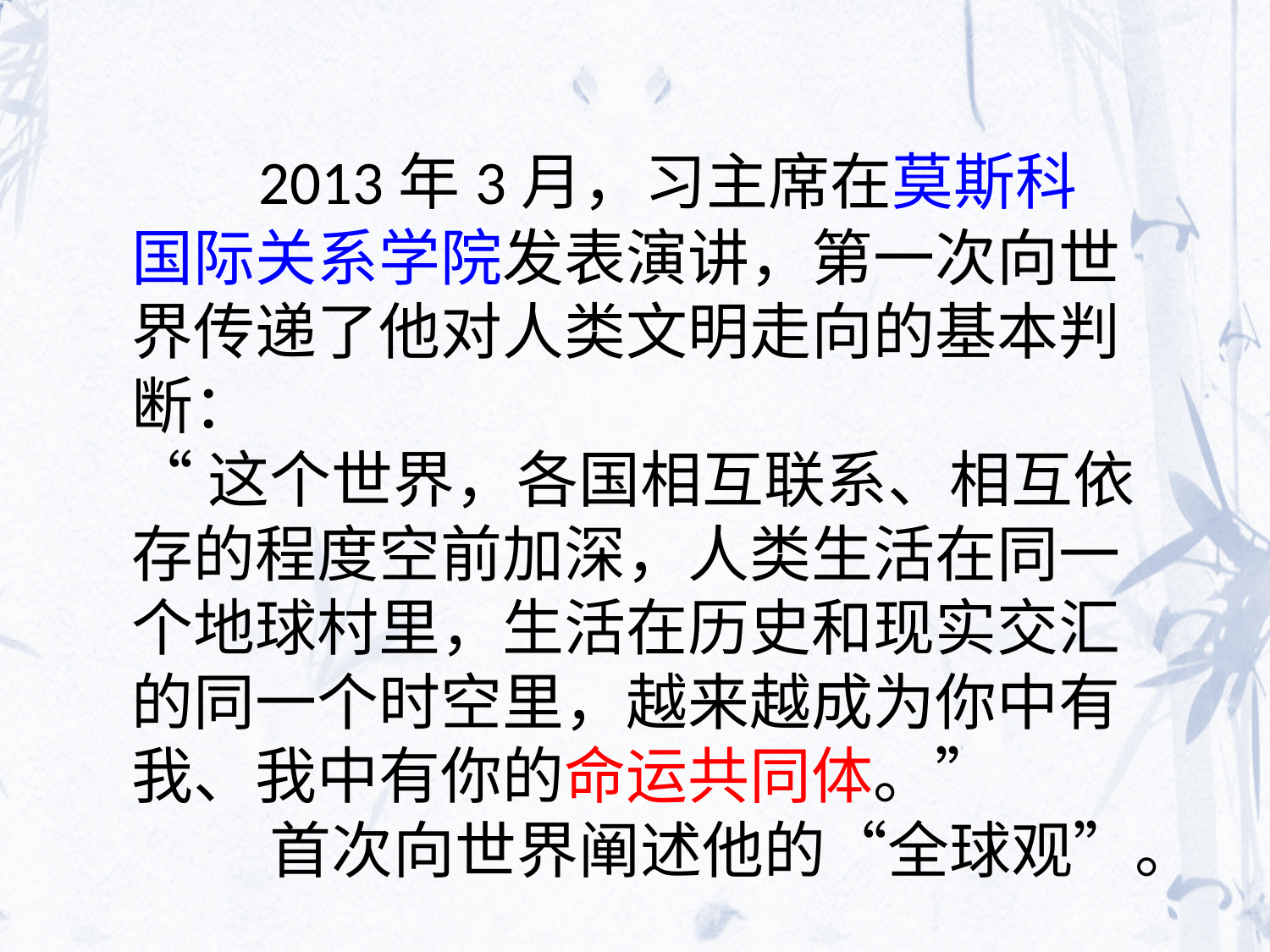

2013年3月，习主席在莫斯科国际关系学院发表演讲，第一次向世界传递了他对人类文明走向的基本判断：
“这个世界，各国相互联系、相互依存的程度空前加深，人类生活在同一个地球村里，生活在历史和现实交汇的同一个时空里，越来越成为你中有我、我中有你的命运共同体。”
         首次向世界阐述他的“全球观”。